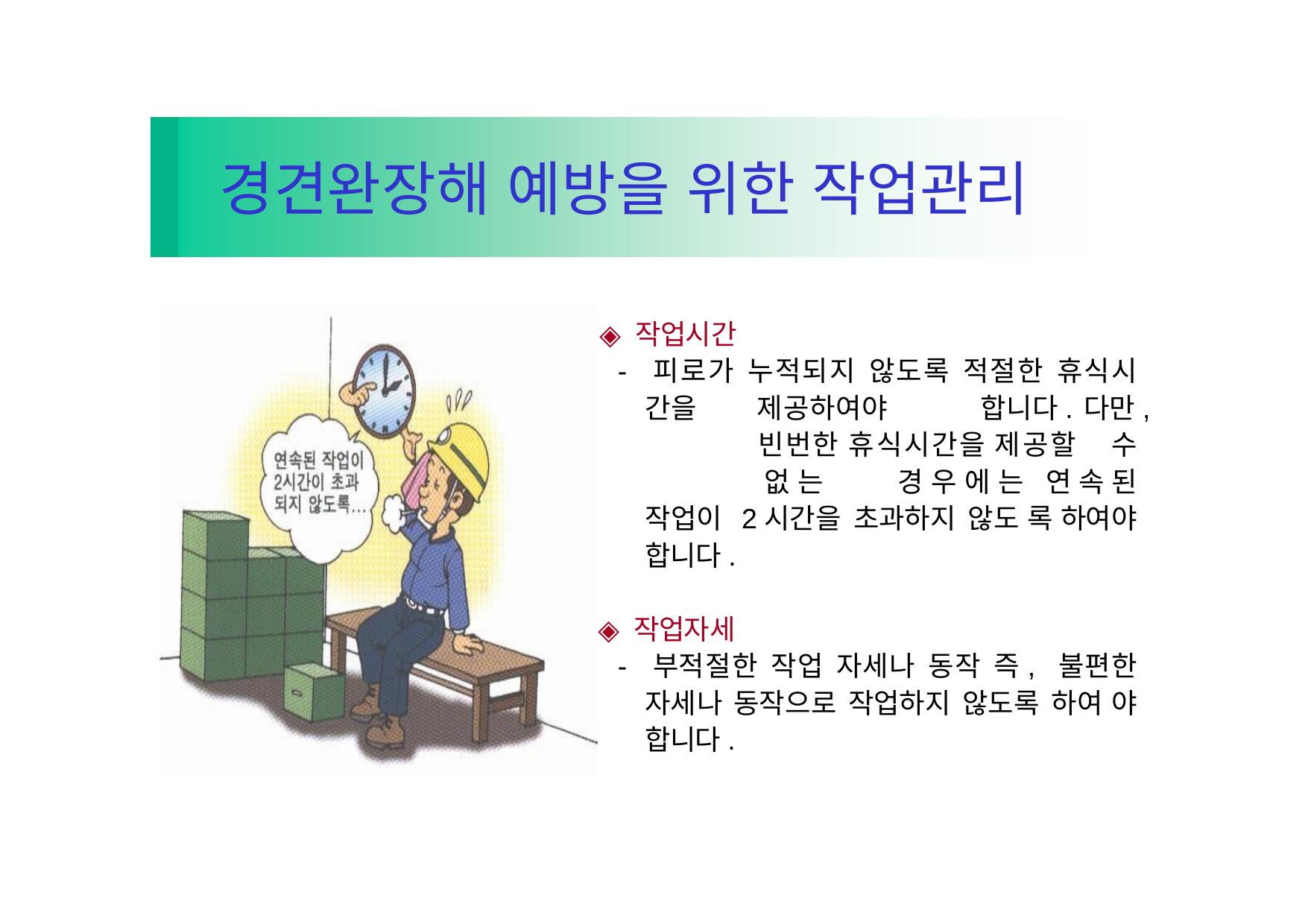

경견완장해 예방을 위한 작업관리

◈ 작업시간
- 피로가 누적되지 않도록 적절한 휴식시 간을	제공하여야	합니다.다만,	빈번한 휴식시간을	제공할	수	없는	경우에는 연속된 작업이 2시간을 초과하지 않도 록 하여야 합니다.

◈ 작업자세
- 부적절한 작업 자세나 동작 즉, 불편한 자세나 동작으로 작업하지 않도록 하여 야 합니다.